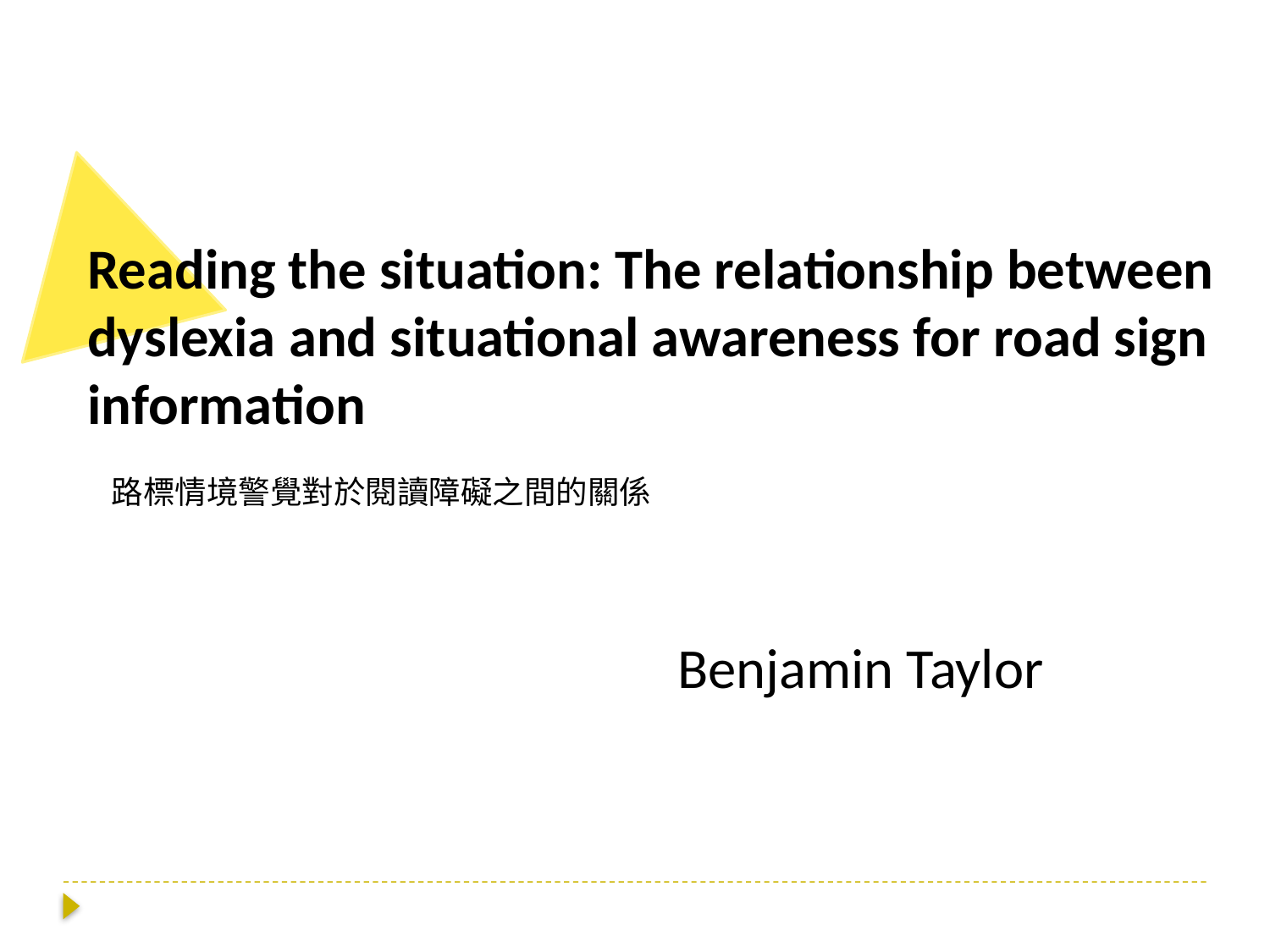

Reading the situation: The relationship between dyslexia and situational awareness for road sign information
路標情境警覺對於閱讀障礙之間的關係
Benjamin Taylor